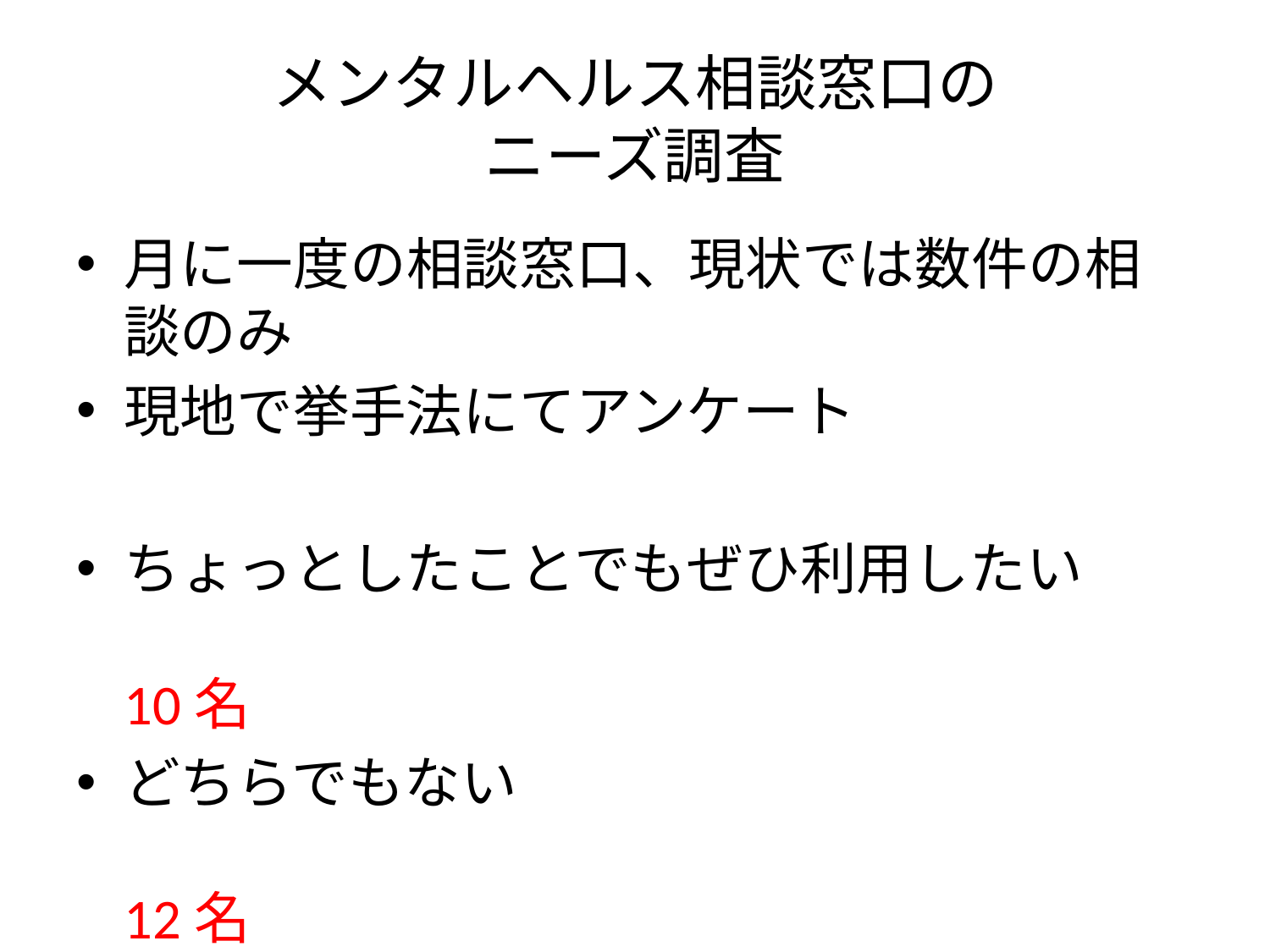

# メンタルヘルス相談窓口の ニーズ調査
月に一度の相談窓口、現状では数件の相談のみ
現地で挙手法にてアンケート

ちょっとしたことでもぜひ利用したい　	10名
どちらでもない　	12名
必要性を感じない　	0名